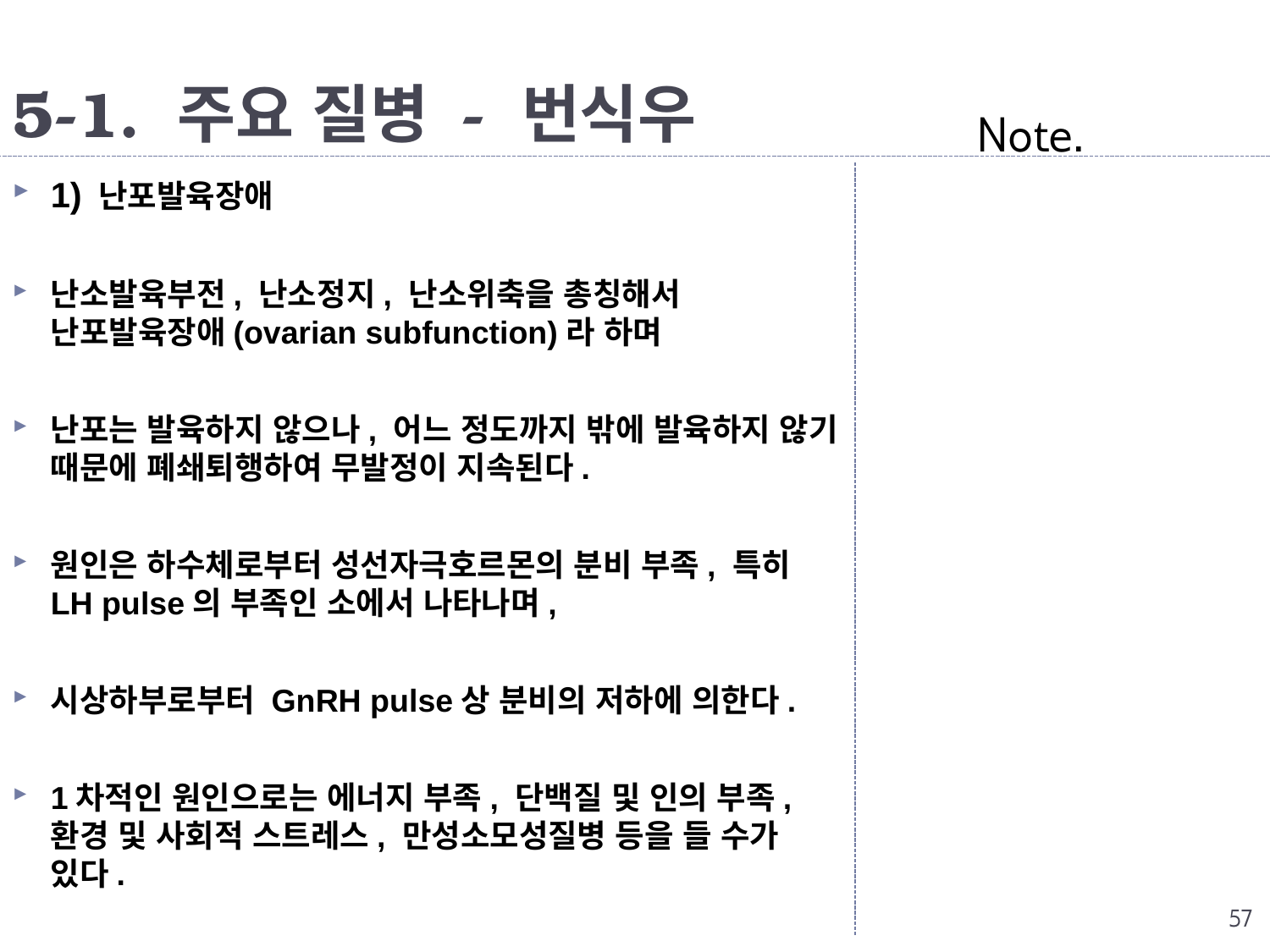

# 5-1. 주요 질병 - 번식우
Note.

1) 난포발육장애

난소발육부전, 난소정지, 난소위축을 총칭해서 난포발육장애(ovarian subfunction)라 하며

난포는 발육하지 않으나, 어느 정도까지 밖에 발육하지 않기 때문에 폐쇄퇴행하여 무발정이 지속된다.

원인은 하수체로부터 성선자극호르몬의 분비 부족, 특히 LH pulse의 부족인 소에서 나타나며,

시상하부로부터 GnRH pulse상 분비의 저하에 의한다.

1차적인 원인으로는 에너지 부족, 단백질 및 인의 부족, 환경 및 사회적 스트레스, 만성소모성질병 등을 들 수가 있다.

57